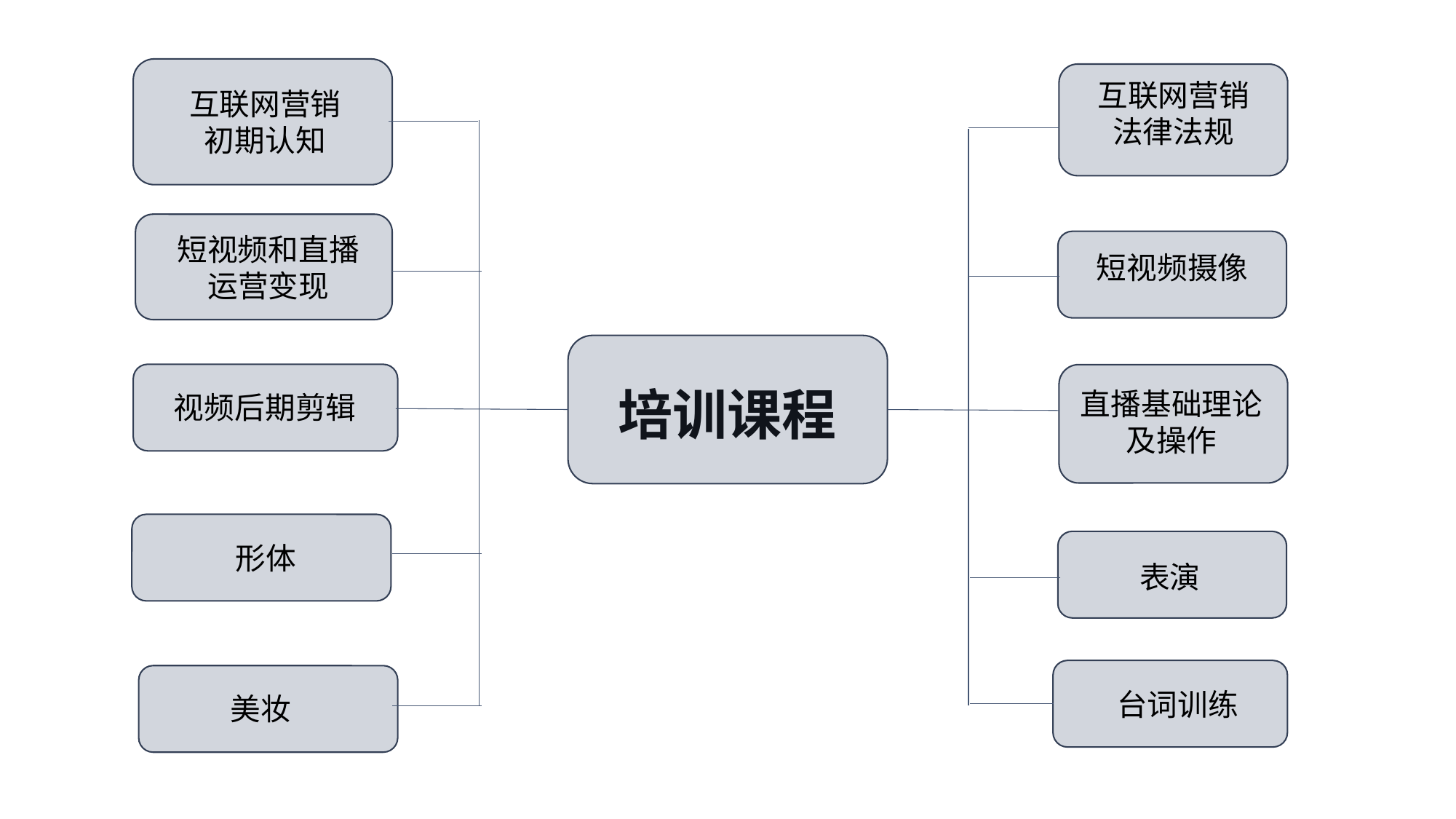

互联网营销
初期认知

互联网营销
法律法规

短视频和直播
运营变现

短视频摄像

视频后期剪辑

直播基础理论
及操作
培训课程

形体

表演

台词训练

美妆